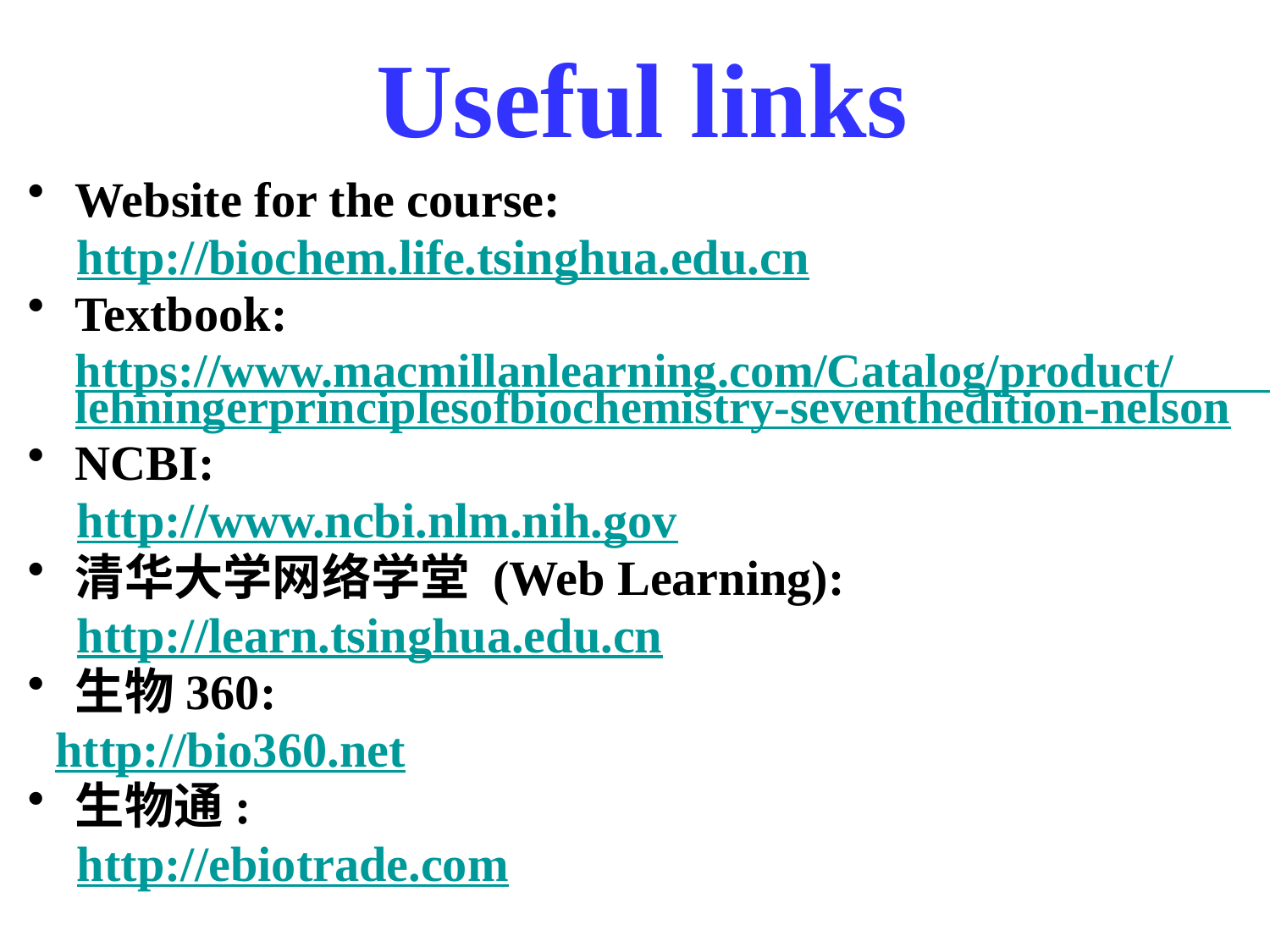

# Useful links

Website for the course:
    http://biochem.life.tsinghua.edu.cn
Textbook:
https://www.macmillanlearning.com/Catalog/product/         lehningerprinciplesofbiochemistry-seventhedition-nelson
NCBI:
    http://www.ncbi.nlm.nih.gov
清华大学网络学堂 (Web Learning):
    http://learn.tsinghua.edu.cn
生物360:
  http://bio360.net
生物通:
    http://ebiotrade.com